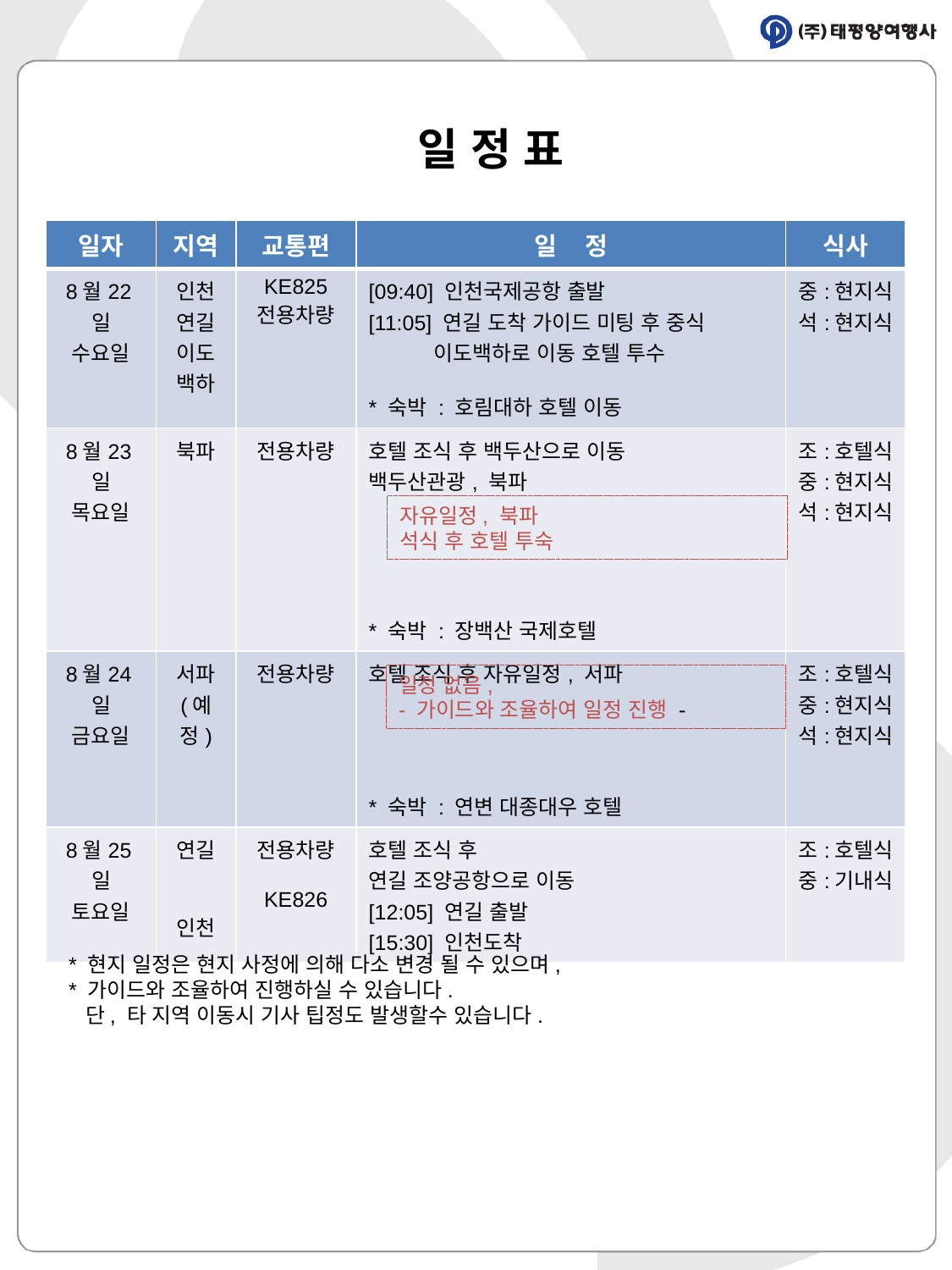

일 정 표
| 일자 | 지역 | 교통편 | 일 정 | 식사 |
| --- | --- | --- | --- | --- |
| 8월22일 수요일 | 인천 연길 이도백하 | KE825 전용차량 | [09:40] 인천국제공항 출발 [11:05] 연길 도착 가이드 미팅 후 중식 이도백하로 이동 호텔 투수 \* 숙박 : 호림대하 호텔 이동 | 중:현지식 석:현지식 |
| 8월23일 목요일 | 북파 | 전용차량 | 호텔 조식 후 백두산으로 이동 백두산관광, 북파 \* 숙박 : 장백산 국제호텔 | 조:호텔식 중:현지식 석:현지식 |
| 8월24일 금요일 | 서파 (예정) | 전용차량 | 호텔 조식 후 자유일정, 서파 \* 숙박 : 연변 대종대우 호텔 | 조:호텔식 중:현지식 석:현지식 |
| 8월25일 토요일 | 연길 인천 | 전용차량 KE826 | 호텔 조식 후 연길 조양공항으로 이동 [12:05] 연길 출발 [15:30] 인천도착 | 조:호텔식 중:기내식 |
자유일정, 북파
석식 후 호텔 투숙
일정 없음,
- 가이드와 조율하여 일정 진행 -
* 현지 일정은 현지 사정에 의해 다소 변경 될 수 있으며,
* 가이드와 조율하여 진행하실 수 있습니다.
  단, 타 지역 이동시 기사 팁정도 발생할수 있습니다.